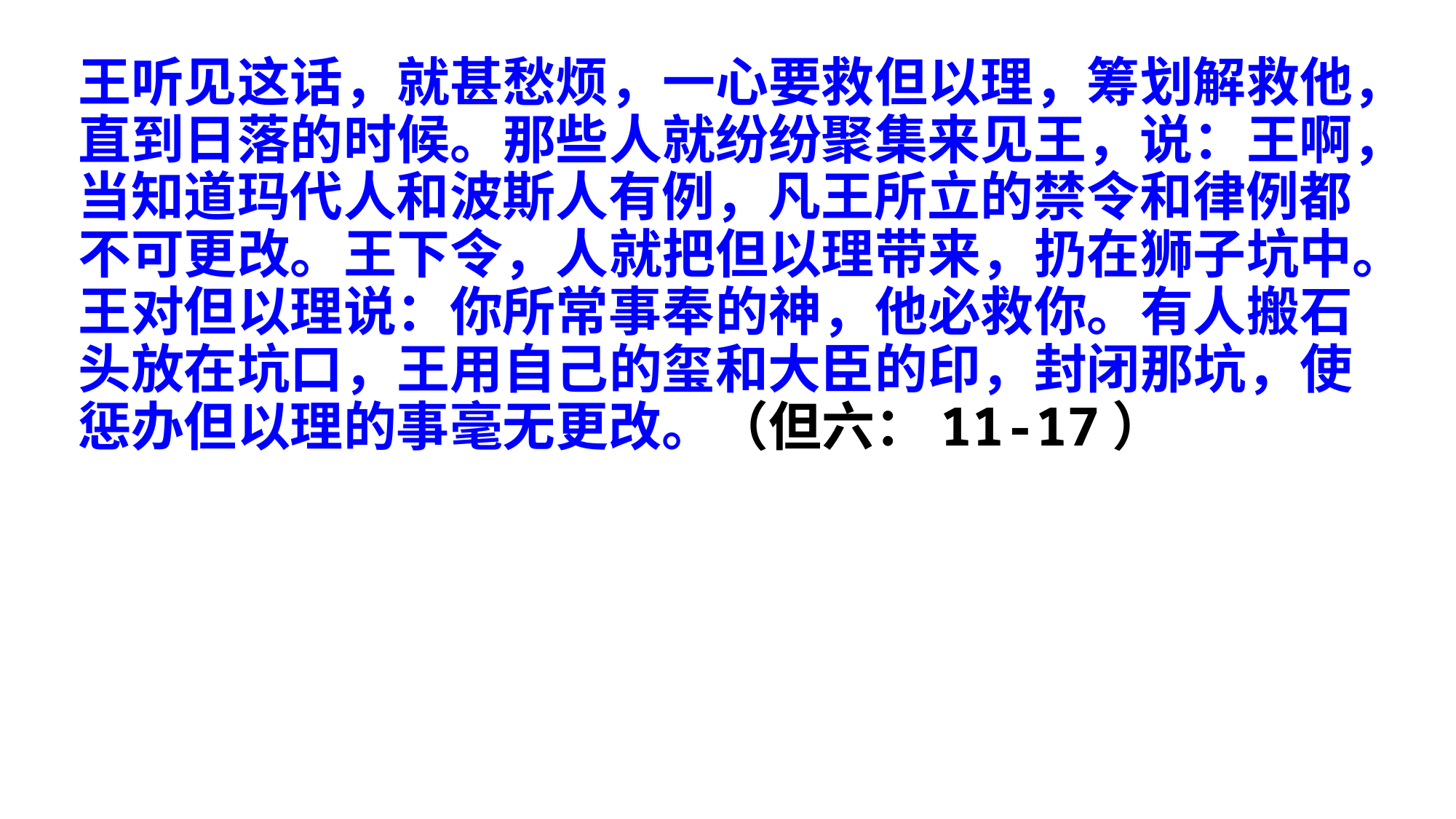

王听见这话，就甚愁烦，一心要救但以理，筹划解救他，直到日落的时候。那些人就纷纷聚集来见王，说：王啊，当知道玛代人和波斯人有例，凡王所立的禁令和律例都不可更改。王下令，人就把但以理带来，扔在狮子坑中。王对但以理说：你所常事奉的神，他必救你。有人搬石头放在坑口，王用自己的玺和大臣的印，封闭那坑，使惩办但以理的事毫无更改。（但六：11-17）